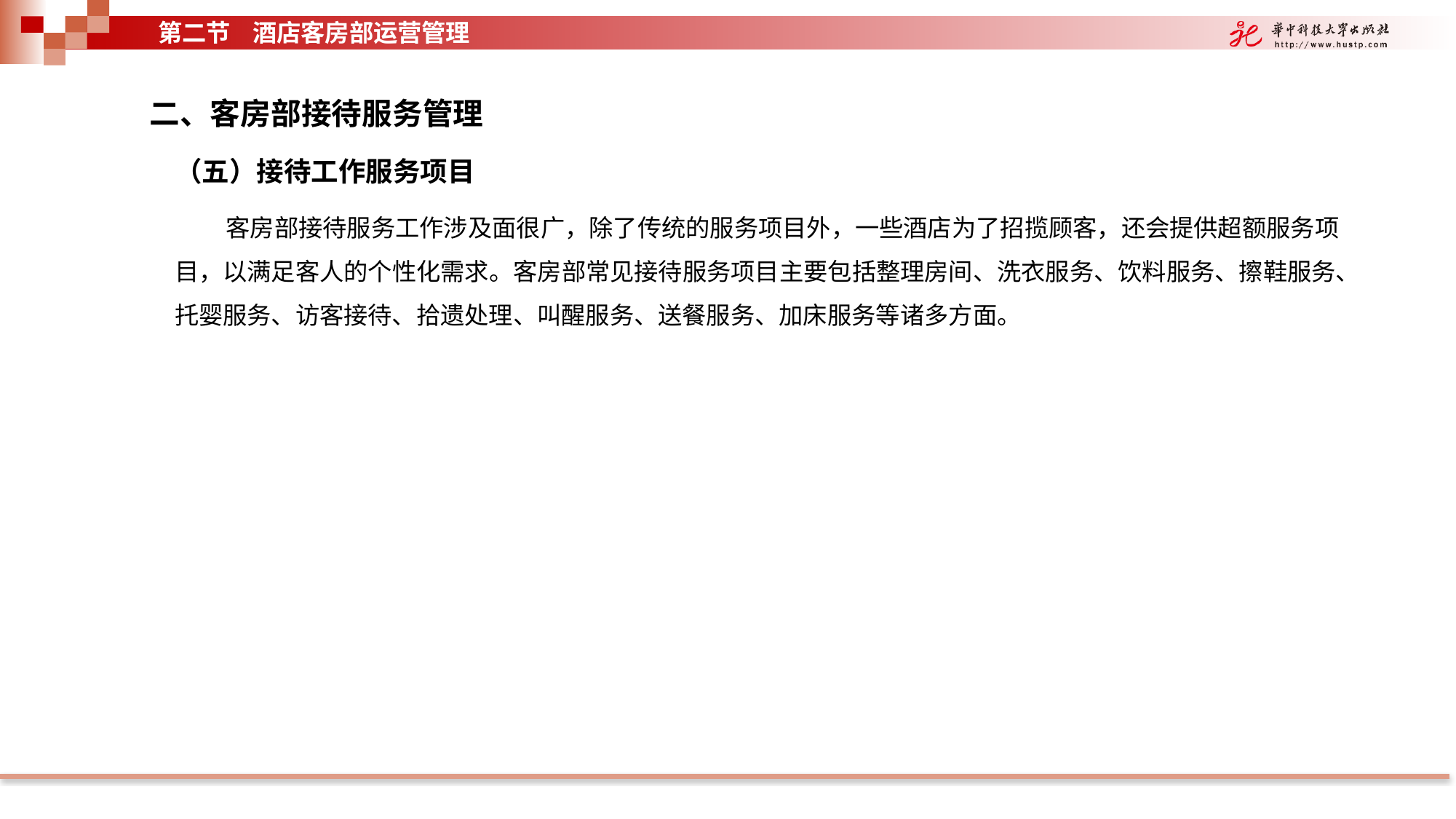

第二节    酒店客房部运营管理
二、客房部接待服务管理
（五）接待工作服务项目
客房部接待服务工作涉及面很广，除了传统的服务项目外，一些酒店为了招揽顾客，还会提供超额服务项目，以满足客人的个性化需求。客房部常见接待服务项目主要包括整理房间、洗衣服务、饮料服务、擦鞋服务、托婴服务、访客接待、拾遗处理、叫醒服务、送餐服务、加床服务等诸多方面。